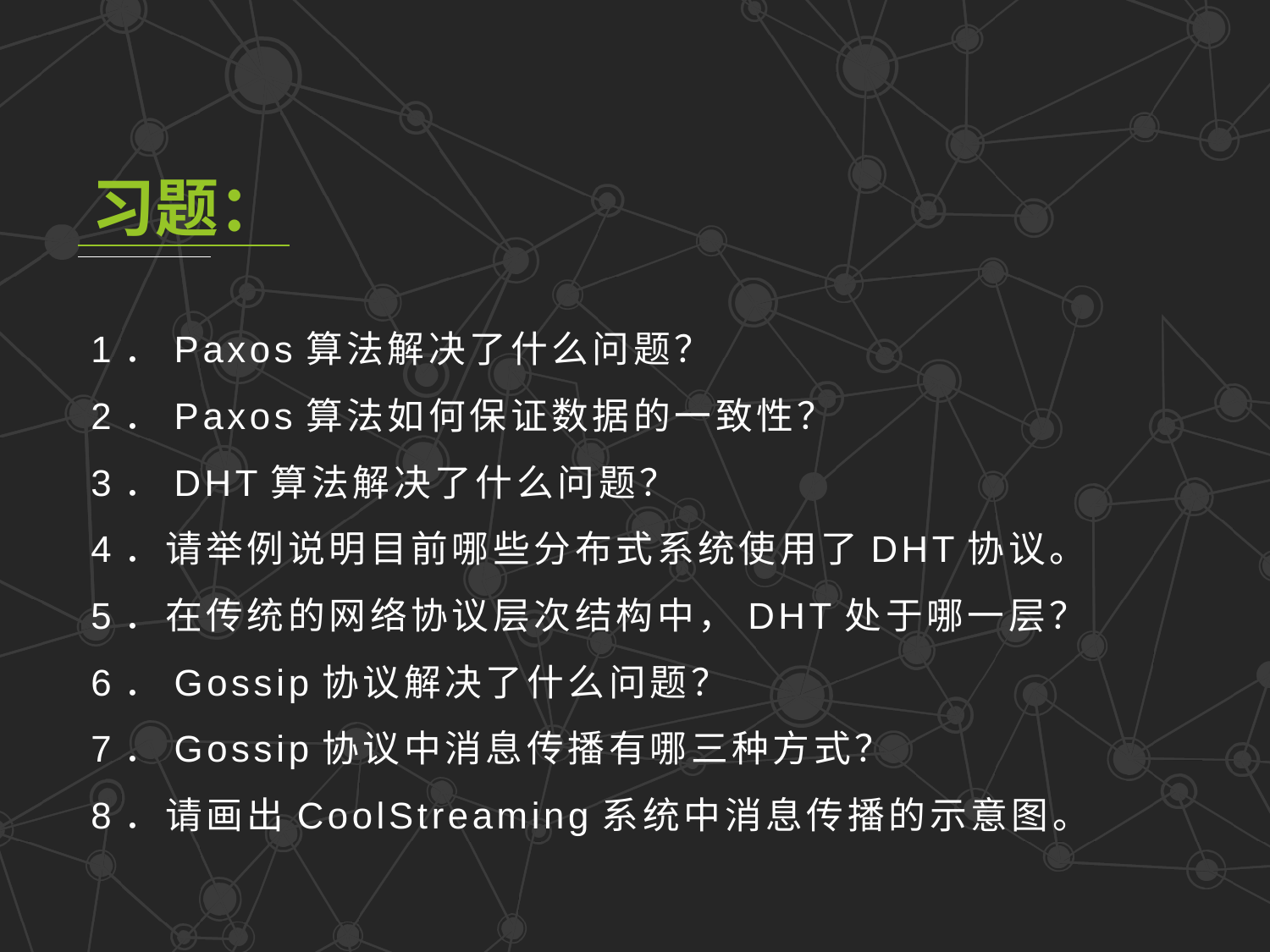

习题：
1．Paxos算法解决了什么问题？
2．Paxos算法如何保证数据的一致性？
3．DHT算法解决了什么问题？
4．请举例说明目前哪些分布式系统使用了DHT协议。
5．在传统的网络协议层次结构中，DHT处于哪一层？
6．Gossip协议解决了什么问题？
7．Gossip协议中消息传播有哪三种方式？
8．请画出CoolStreaming系统中消息传播的示意图。